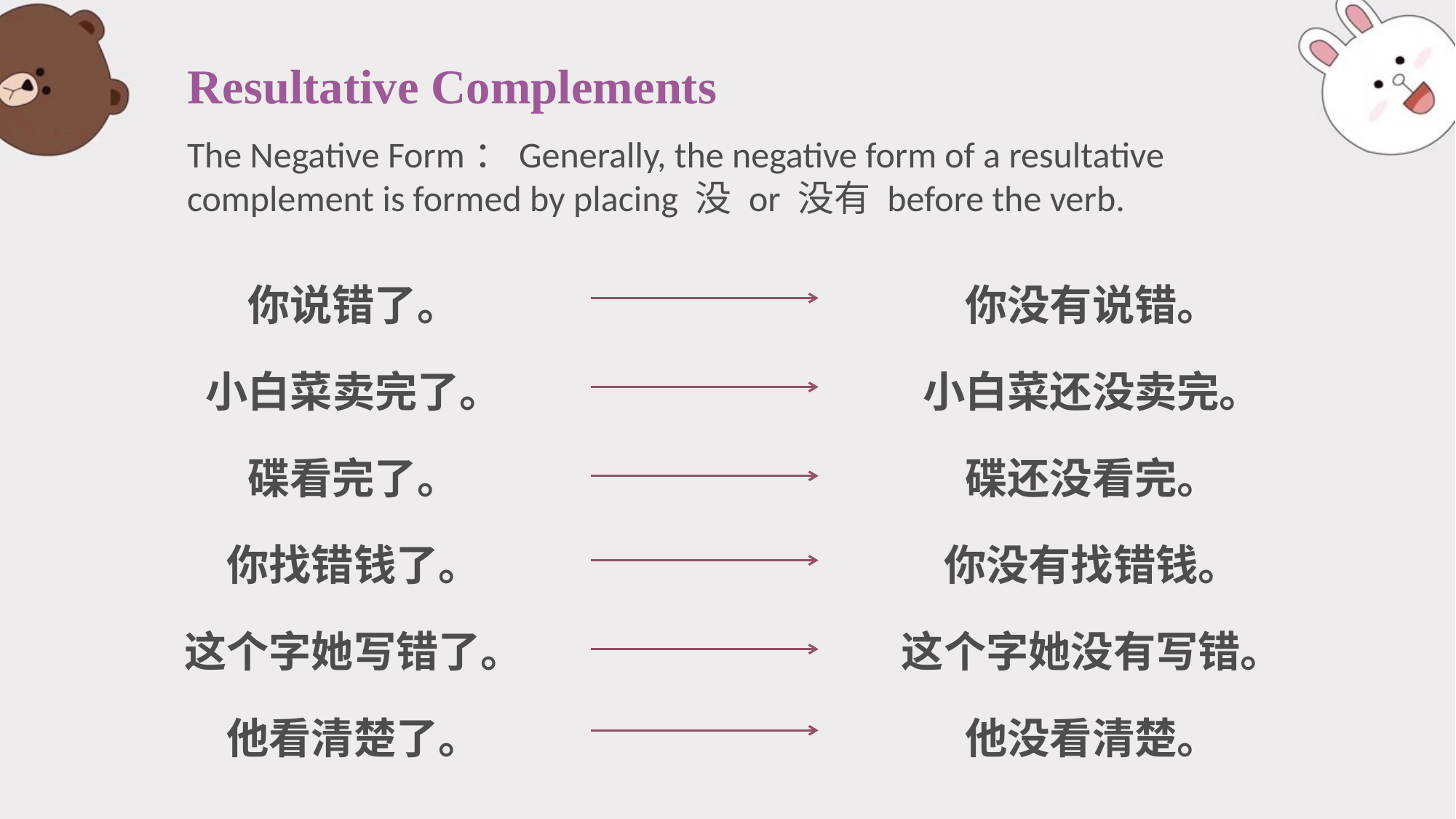

Resultative Complements
The Negative Form：Generally, the negative form of a resultative complement is formed by placing 没 or 没有 before the verb.
你说错了。
小白菜卖完了。
碟看完了。
你找错钱了。
这个字她写错了。
他看清楚了。
你没有说错。
小白菜还没卖完。
碟还没看完。
你没有找错钱。
这个字她没有写错。
他没看清楚。